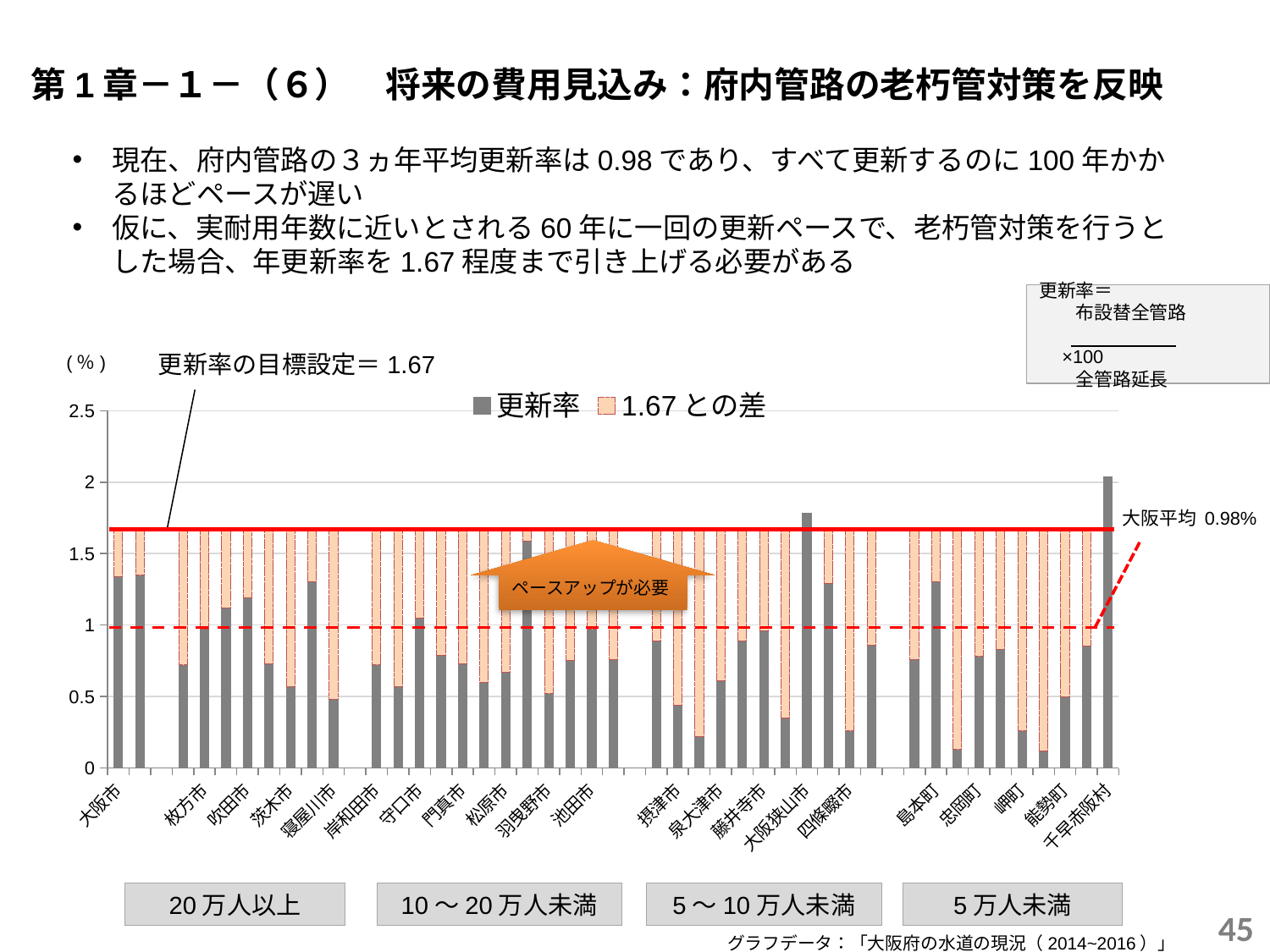

第1章－１－（６）　将来の費用見込み：府内管路の老朽管対策を反映
現在、府内管路の３ヵ年平均更新率は0.98であり、すべて更新するのに100年かかるほどペースが遅い
仮に、実耐用年数に近いとされる60年に一回の更新ペースで、老朽管対策を行うとした場合、年更新率を1.67程度まで引き上げる必要がある
更新率＝
　　布設替全管路
　　　　　　　　　　　　×100
　　全管路延長
更新率の目標設定＝1.67
(％)

### Chart

| Category | 更新率 | 1.67との差 |
|---|---|---|
| 大阪市 | 1.34 | 0.32999999999999985 |
| 堺市 | 1.35 | 0.31999999999999984 |
|  | None | None |
| 東大阪市 | 0.72 | 0.95 |
| 枚方市 | 0.97 | 0.7 |
| 豊中市 | 1.12 | 0.5499999999999998 |
| 吹田市 | 1.19 | 0.48 |
| 高槻市 | 0.73 | 0.94 |
| 茨木市 | 0.57 | 1.1 |
| 八尾市 | 1.3 | 0.3699999999999999 |
| 寝屋川市 | 0.48 | 1.19 |
|  | None | None |
| 岸和田市 | 0.72 | 0.95 |
| 和泉市 | 0.57 | 1.1 |
| 守口市 | 1.05 | 0.6199999999999999 |
| 箕面市 | 0.79 | 0.8799999999999999 |
| 門真市 | 0.73 | 0.94 |
| 大東市 | 0.6 | 1.0699999999999998 |
| 松原市 | 0.67 | 0.9999999999999999 |
| 富田林市 | 1.59 | 0.07999999999999985 |
| 羽曳野市 | 0.52 | 1.15 |
| 河内長野市 | 0.75 | 0.9199999999999999 |
| 池田市 | 0.97 | 0.7 |
| 泉佐野市 | 0.76 | 0.9099999999999999 |
|  | None | None |
| 貝塚市 | 0.89 | 0.7799999999999999 |
| 摂津市 | 0.44 | 1.23 |
| 交野市 | 0.22 | 1.45 |
| 泉大津市 | 0.61 | 1.06 |
| 柏原市 | 0.89 | 0.7799999999999999 |
| 藤井寺市 | 0.96 | 0.71 |
| 泉南市 | 0.35 | 1.3199999999999998 |
| 大阪狭山市 | 1.78 | 0.0 |
| 高石市 | 1.29 | 0.3799999999999999 |
| 四條畷市 | 0.26 | 1.41 |
| 阪南市 | 0.86 | 0.8099999999999999 |
|  | None | None |
| 熊取町 | 0.76 | 0.9099999999999999 |
| 島本町 | 1.3 | 0.3699999999999999 |
| 豊能町 | 0.13 | 1.54 |
| 忠岡町 | 0.78 | 0.8899999999999999 |
| 河南町 | 0.83 | 0.84 |
| 岬町 | 0.26 | 1.41 |
| 太子町 | 0.12 | 1.5499999999999998 |
| 能勢町 | 0.5 | 1.17 |
| 田尻町 | 0.85 | 0.82 |
| 千早赤阪村 | 2.04 | 0.0 |
大阪平均 0.98%

ペースアップが必要
20万人以上
10～20万人未満
5～10万人未満
5万人未満
45
グラフデータ：「大阪府の水道の現況（2014~2016）」